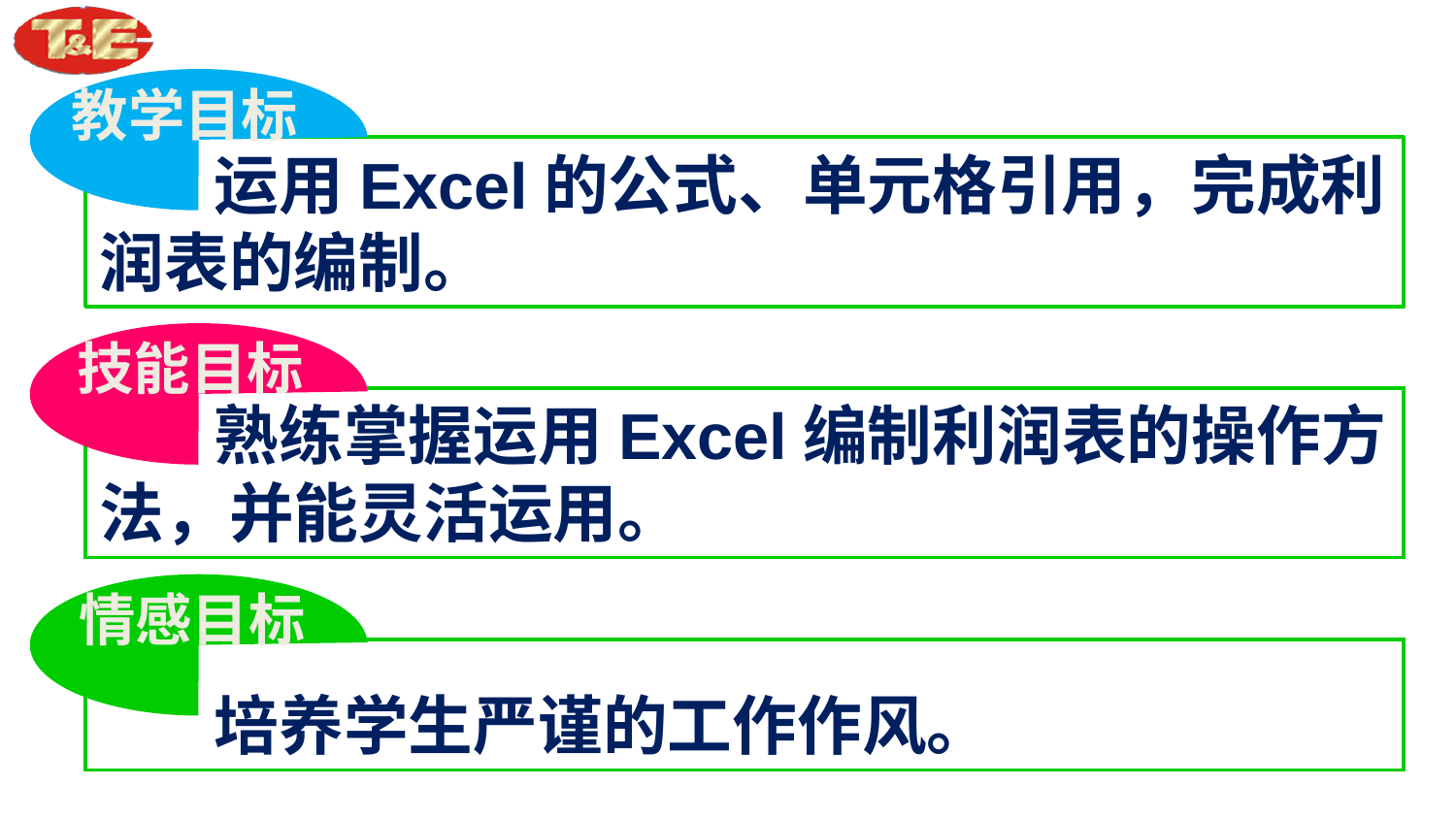

教学目标
运用Excel的公式、单元格引用，完成利润表的编制。

技能目标
熟练掌握运用Excel编制利润表的操作方法，并能灵活运用。

情感目标
培养学生严谨的工作作风。